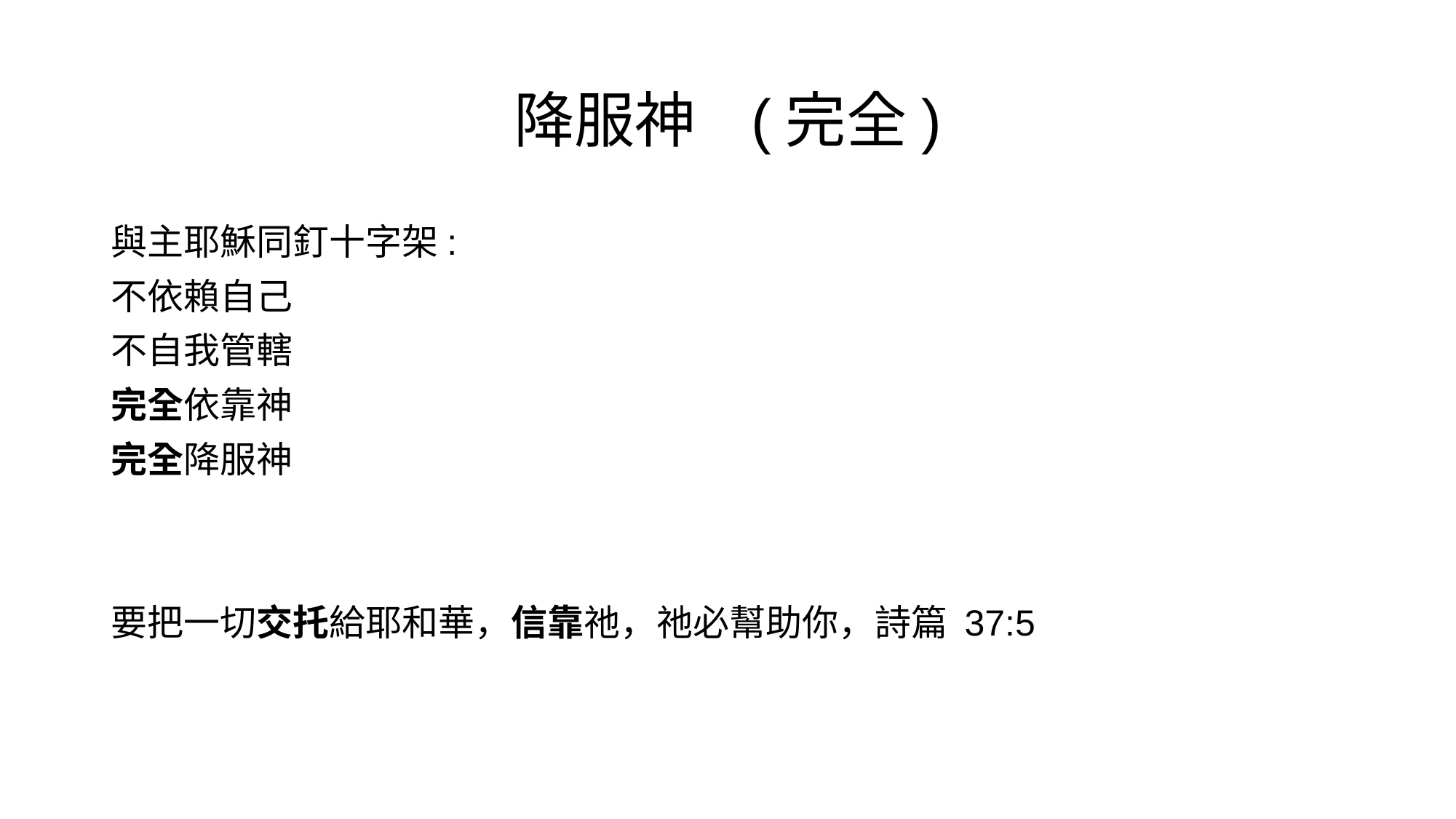

# 降服神   (完全)
與主耶穌同釘十字架:
不依賴自己
不自我管轄
完全依靠神
完全降服神

要把一切交托給耶和華，信靠祂，祂必幫助你，詩篇 37:5